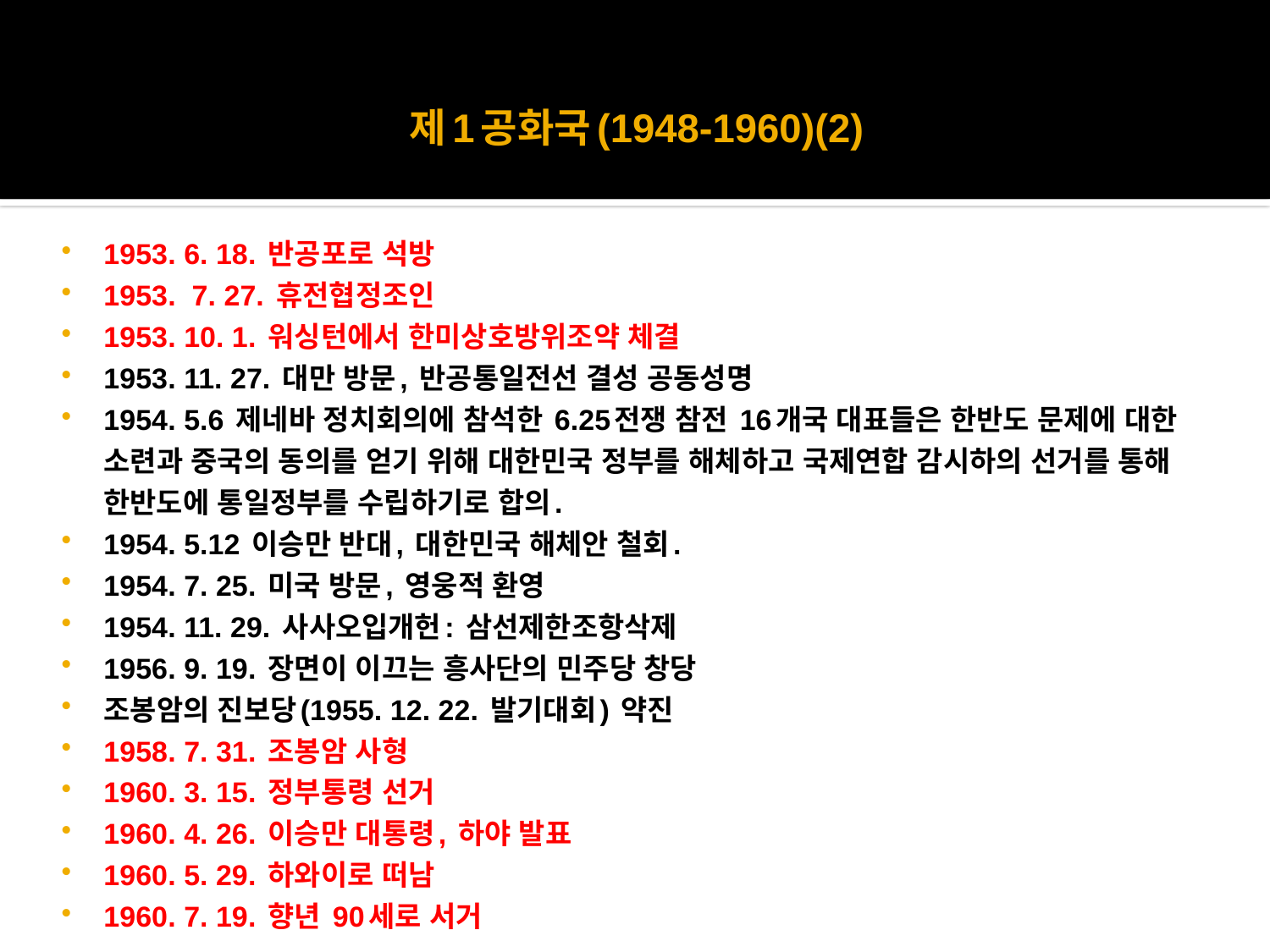

# 제1공화국(1948-1960)(2)
1953. 6. 18. 반공포로 석방
1953.  7. 27. 휴전협정조인
1953. 10. 1. 워싱턴에서 한미상호방위조약 체결
1953. 11. 27. 대만 방문, 반공통일전선 결성 공동성명
1954. 5.6 제네바 정치회의에 참석한 6.25전쟁 참전 16개국 대표들은 한반도 문제에 대한 소련과 중국의 동의를 얻기 위해 대한민국 정부를 해체하고 국제연합 감시하의 선거를 통해 한반도에 통일정부를 수립하기로 합의.
1954. 5.12 이승만 반대, 대한민국 해체안 철회.
1954. 7. 25. 미국 방문, 영웅적 환영
1954. 11. 29. 사사오입개헌: 삼선제한조항삭제
1956. 9. 19. 장면이 이끄는 흥사단의 민주당 창당
조봉암의 진보당(1955. 12. 22. 발기대회) 약진
1958. 7. 31. 조봉암 사형
1960. 3. 15. 정부통령 선거
1960. 4. 26. 이승만 대통령, 하야 발표
1960. 5. 29. 하와이로 떠남
1960. 7. 19. 향년 90세로 서거